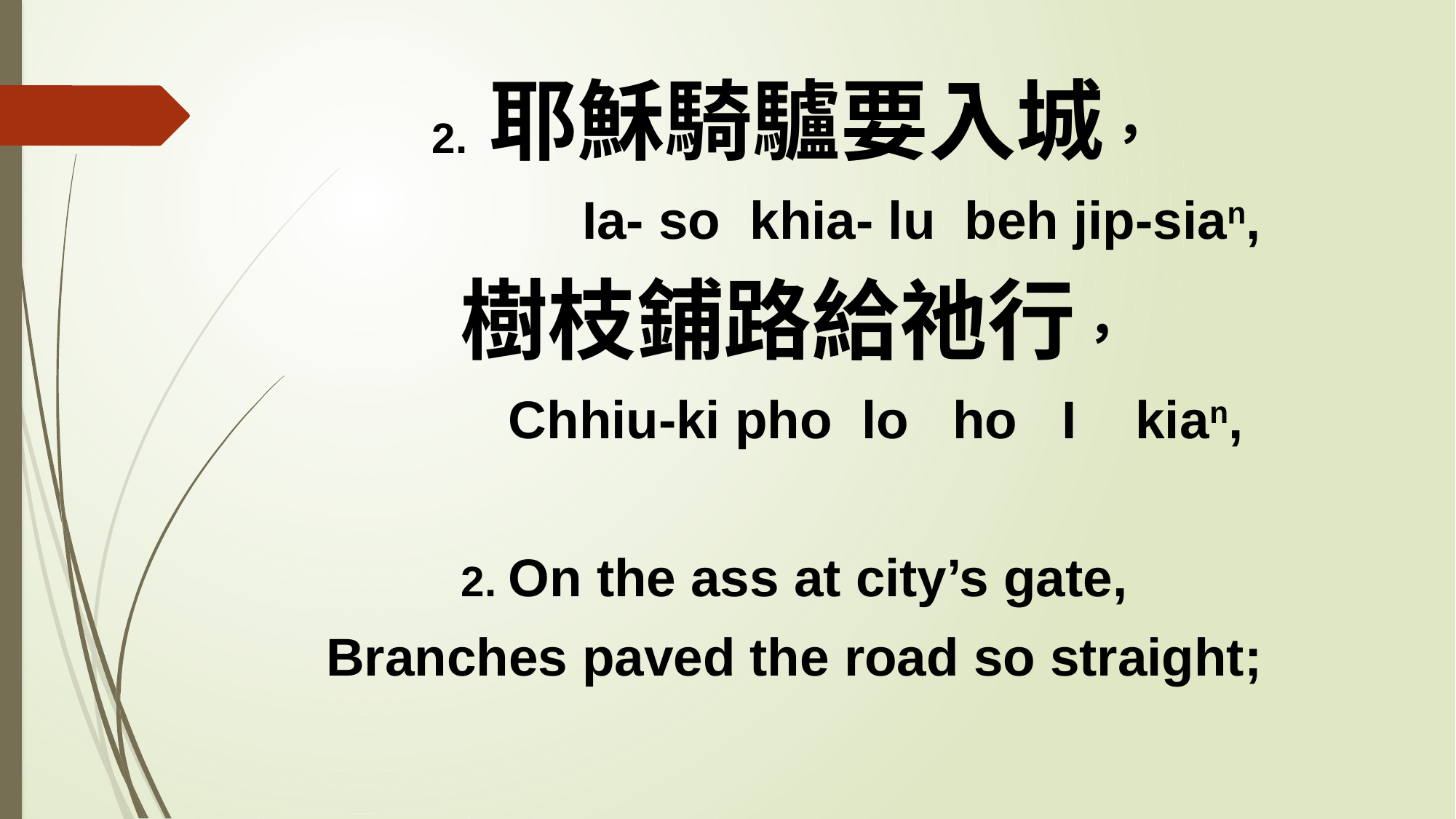

2. 耶穌騎驢要入城，
                       Ia- so  khia- lu  beh jip-sian,
樹枝鋪路給祂行，
                  Chhiu-ki pho  lo   ho   I    kian,

2. On the ass at city’s gate,
Branches paved the road so straight;